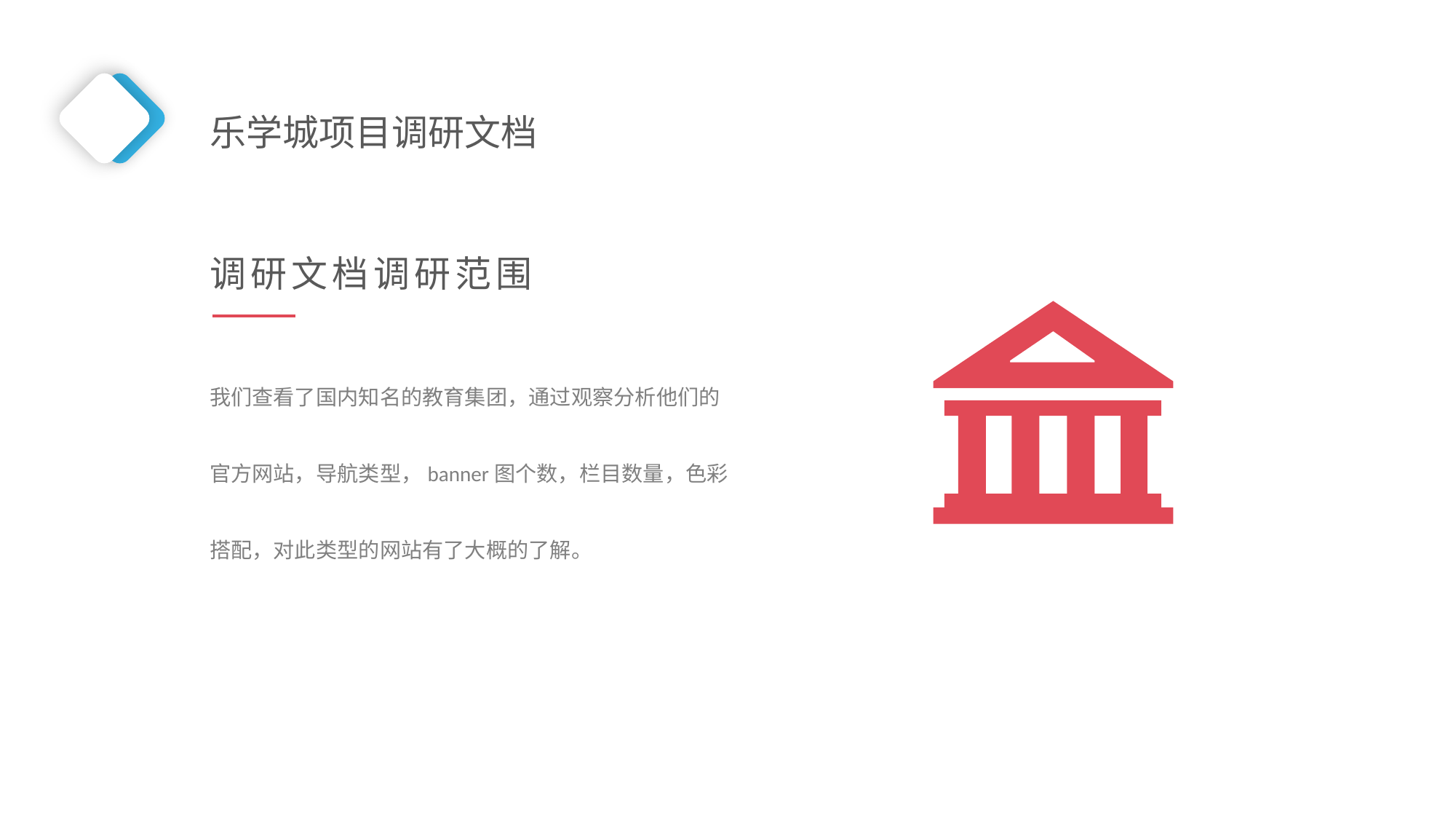

乐学城项目调研文档

调研文档调研范围

我们查看了国内知名的教育集团，通过观察分析他们的官方网站，导航类型，banner图个数，栏目数量，色彩搭配，对此类型的网站有了大概的了解。